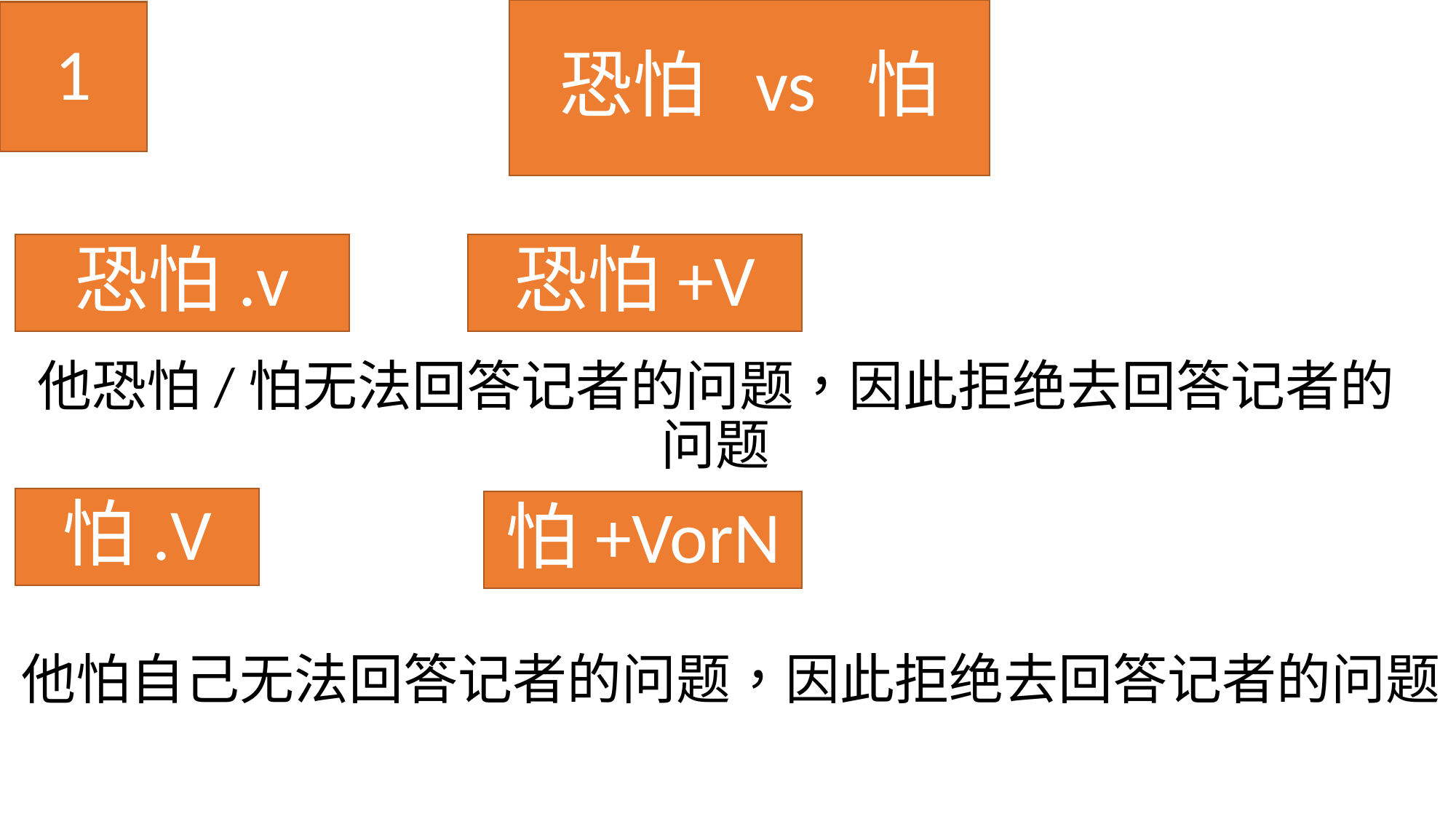

# 恐怕  vs  怕
1
恐怕+V
恐怕.v
他恐怕/怕无法回答记者的问题，因此拒绝去回答记者的问题
怕.V
怕+VorN
他怕自己无法回答记者的问题，因此拒绝去回答记者的问题